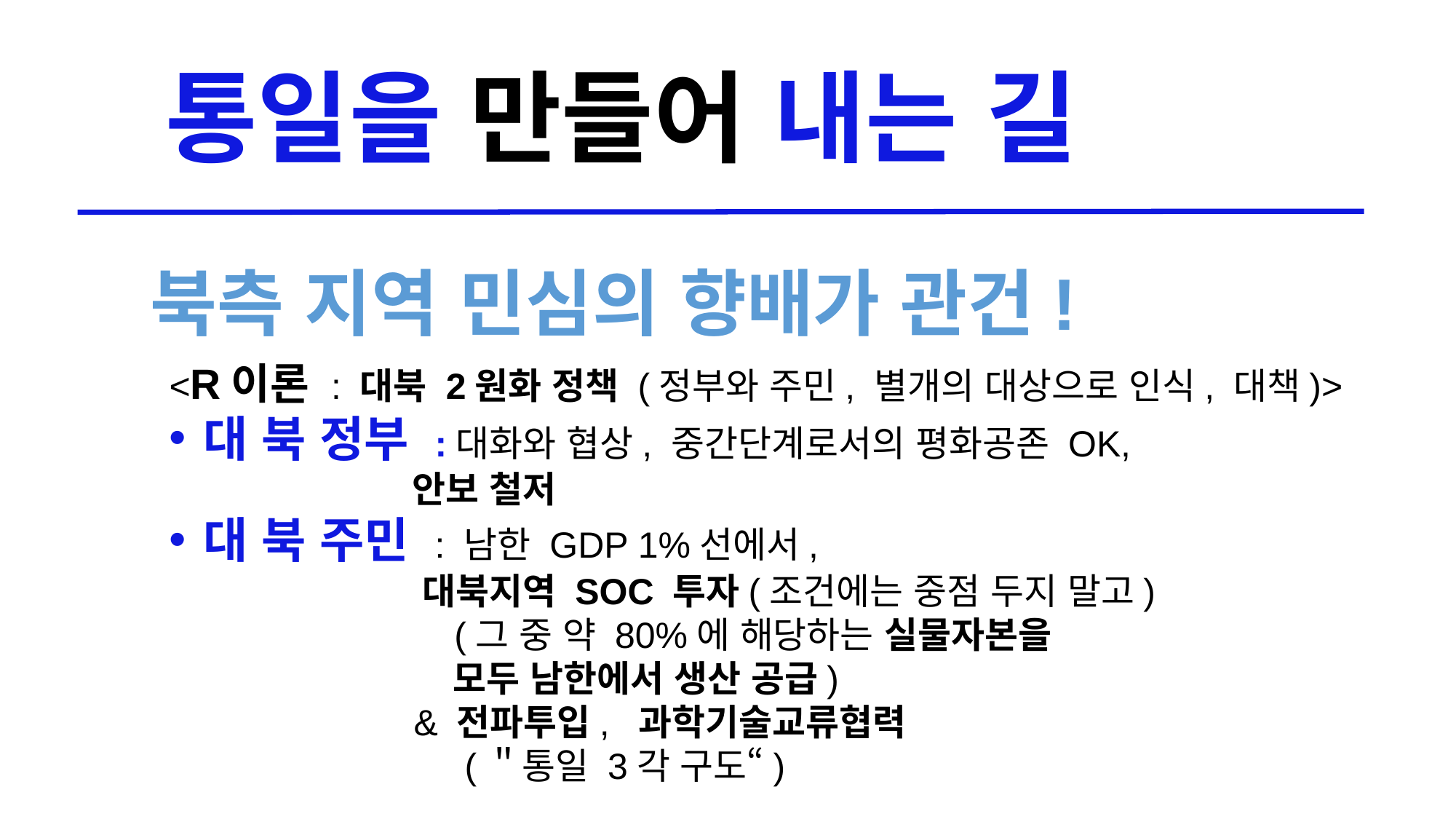

통일을 만들어 내는 길
북측 지역 민심의 향배가 관건!
<R이론 : 대북 2원화 정책 (정부와 주민, 별개의 대상으로 인식, 대책)>
대 북 정부 :대화와 협상, 중간단계로서의 평화공존 OK,
                       안보 철저
대 북 주민 : 남한 GDP 1%선에서,
                        대북지역 SOC 투자(조건에는 중점 두지 말고)
                            (그 중 약 80%에 해당하는 실물자본을
                           모두 남한에서 생산 공급)
                        & 전파투입,  과학기술교류협력
                             (＂통일 3각 구도“)